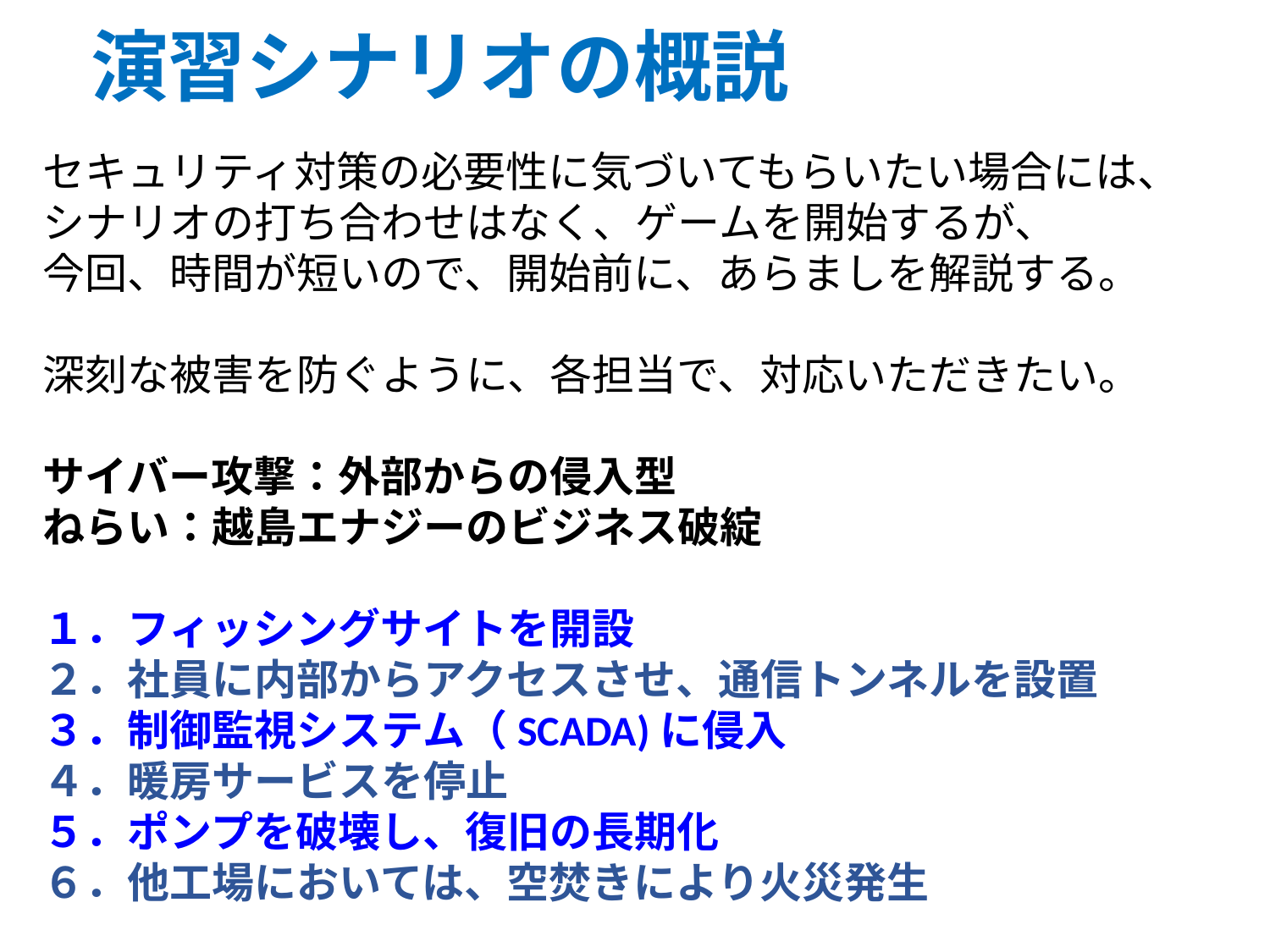

# 演習シナリオの概説
セキュリティ対策の必要性に気づいてもらいたい場合には、
シナリオの打ち合わせはなく、ゲームを開始するが、
今回、時間が短いので、開始前に、あらましを解説する。

深刻な被害を防ぐように、各担当で、対応いただきたい。

サイバー攻撃：外部からの侵入型
ねらい：越島エナジーのビジネス破綻

１．フィッシングサイトを開設
２．社員に内部からアクセスさせ、通信トンネルを設置
３．制御監視システム（SCADA)に侵入
４．暖房サービスを停止
５．ポンプを破壊し、復旧の長期化
６．他工場においては、空焚きにより火災発生